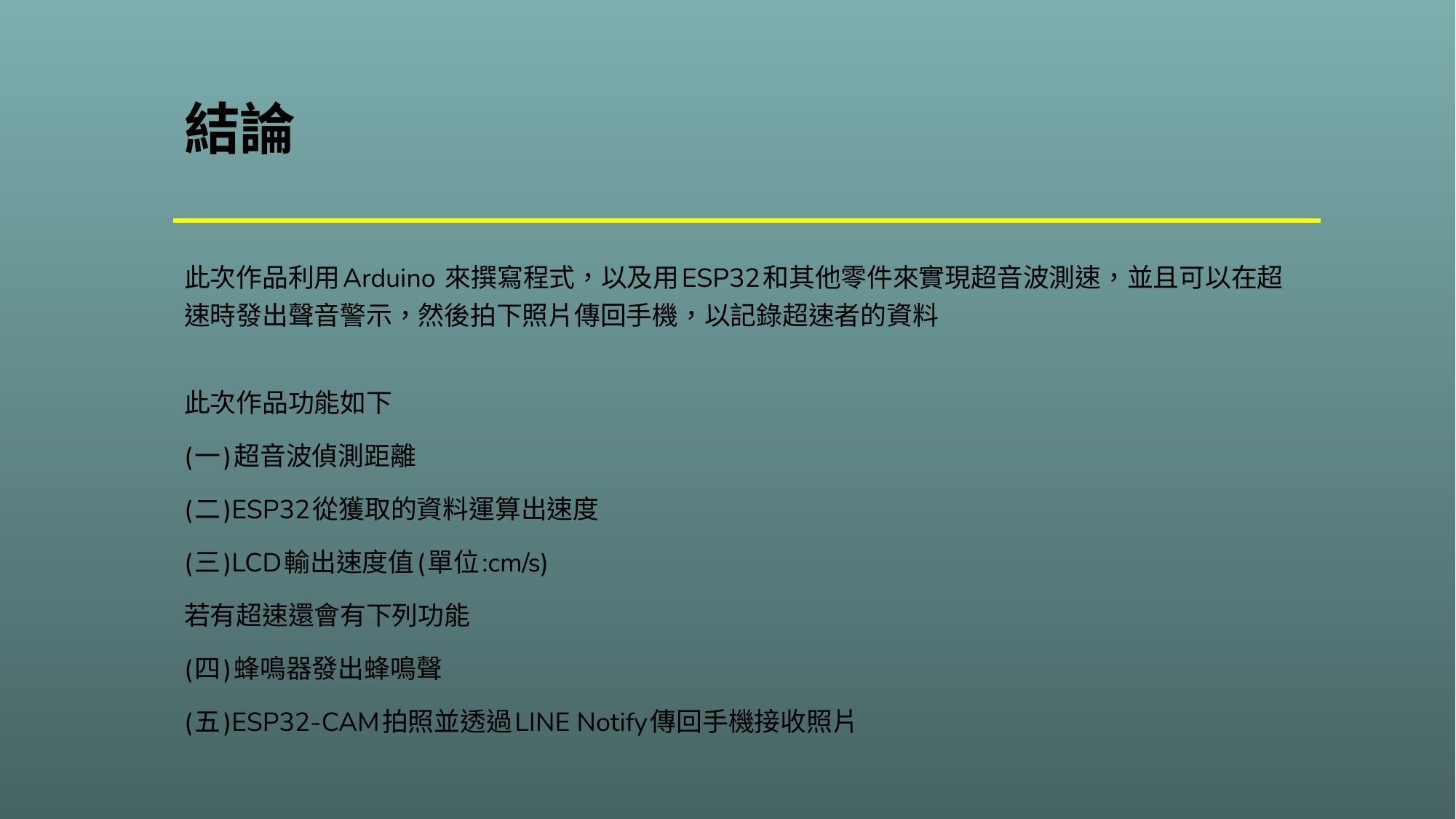

# 結論
此次作品利用Arduino 來撰寫程式，以及用ESP32和其他零件來實現超音波測速，並且可以在超速時發出聲音警示，然後拍下照片傳回手機，以記錄超速者的資料

此次作品功能如下
(一)超音波偵測距離
(二)ESP32從獲取的資料運算出速度
(三)LCD輸出速度值(單位:cm/s)
若有超速還會有下列功能
(四)蜂鳴器發出蜂鳴聲
(五)ESP32-CAM拍照並透過LINE Notify傳回手機接收照片